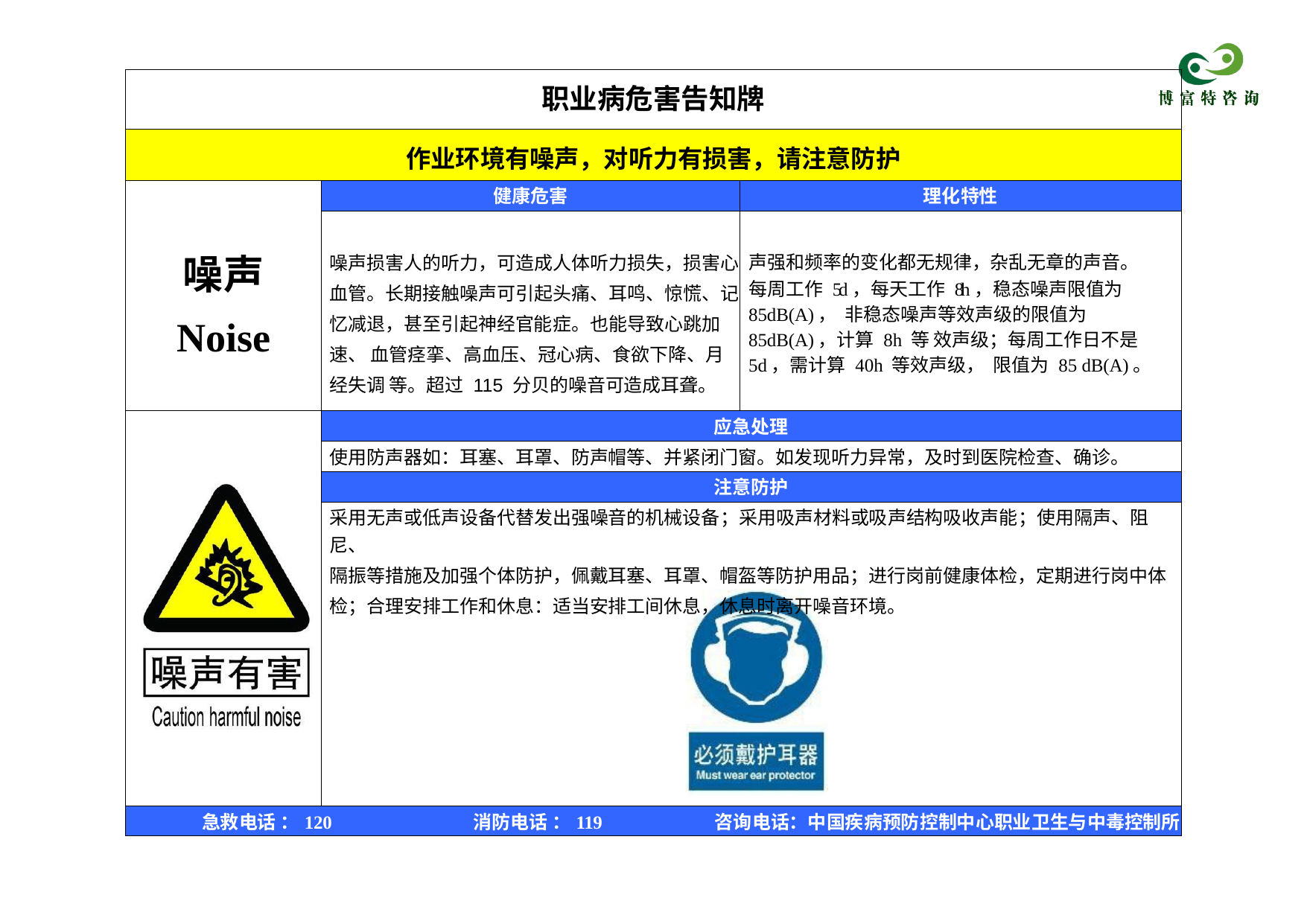

| 职业病危害告知牌 |  |  |
| --- | --- | --- |
| 作业环境有噪声，对听力有损害，请注意防护 |  |  |
| 噪声 Noise | 健康危害 | 理化特性 |
|  | 噪声损害人的听力，可造成人体听力损失，损害心 血管。长期接触噪声可引起头痛、耳鸣、惊慌、记 忆减退，甚至引起神经官能症。也能导致心跳加速、 血管痉挛、高血压、冠心病、食欲下降、月经失调 等。超过 115 分贝的噪音可造成耳聋。 | 声强和频率的变化都无规律，杂乱无章的声音。 每周工作 5d，每天工作 8h，稳态噪声限值为 85dB(A)， 非稳态噪声等效声级的限值为 85dB(A)，计算 8h 等 效声级；每周工作日不是 5d，需计算 40h 等效声级， 限值为 85 dB(A)。 |
|  | 应急处理 |  |
|  | 使用防声器如：耳塞、耳罩、防声帽等、并紧闭门窗。如发现听力异常，及时到医院检查、确诊。 |  |
|  | 注意防护 |  |
|  | 采用无声或低声设备代替发出强噪音的机械设备；采用吸声材料或吸声结构吸收声能；使用隔声、阻尼、 隔振等措施及加强个体防护，佩戴耳塞、耳罩、帽盔等防护用品；进行岗前健康体检，定期进行岗中体 检；合理安排工作和休息：适当安排工间休息，休息时离开噪音环境。 |  |
| 急救电话 ：120 消防电话 ：119 咨询电话：中国疾病预防控制中心职业卫生与中毒控制所 |  |  |